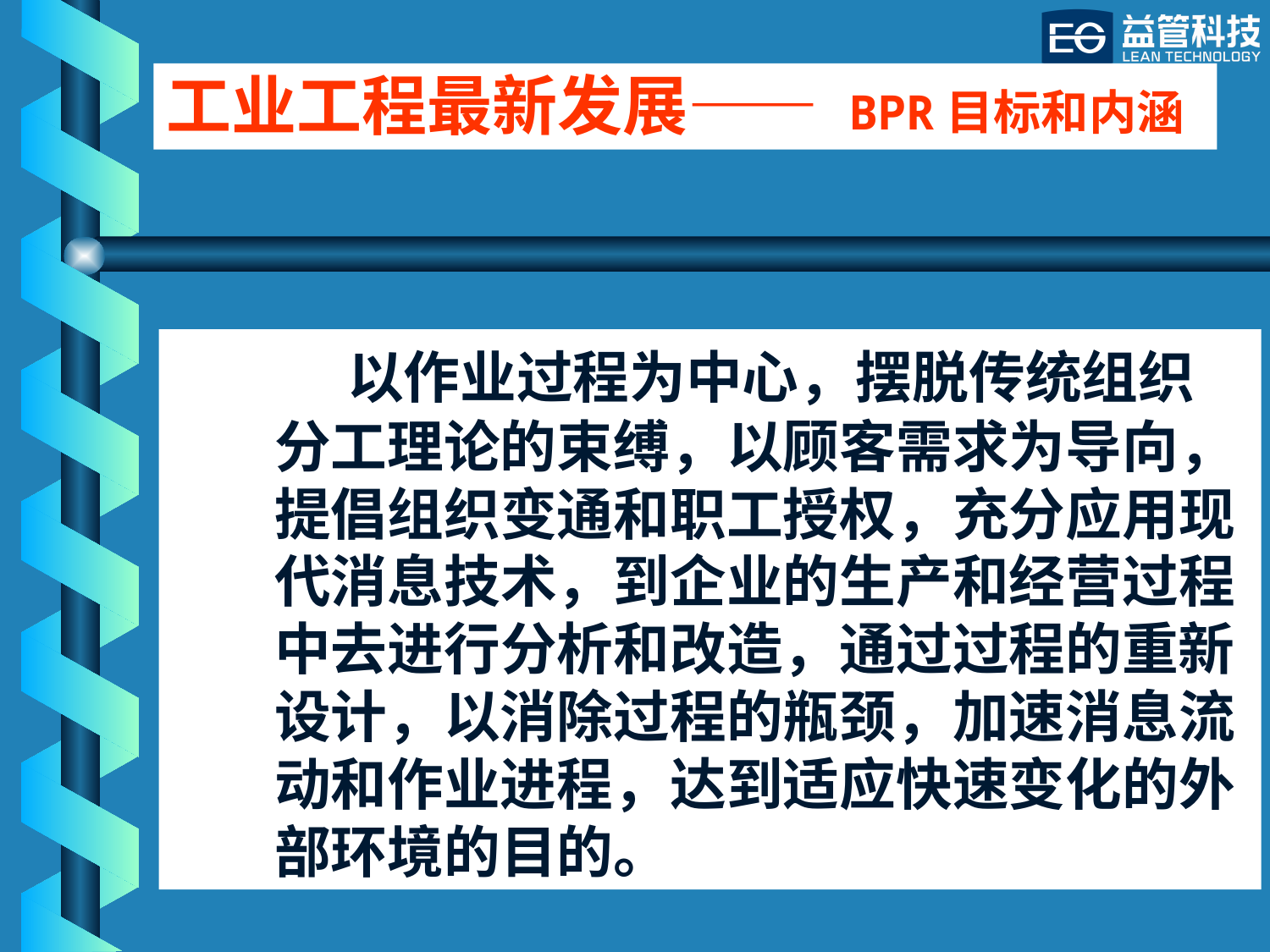

工业工程最新发展—— BPR目标和内涵
    以作业过程为中心，摆脱传统组织分工理论的束缚，以顾客需求为导向，提倡组织变通和职工授权，充分应用现代消息技术，到企业的生产和经营过程中去进行分析和改造，通过过程的重新设计，以消除过程的瓶颈，加速消息流动和作业进程，达到适应快速变化的外部环境的目的。